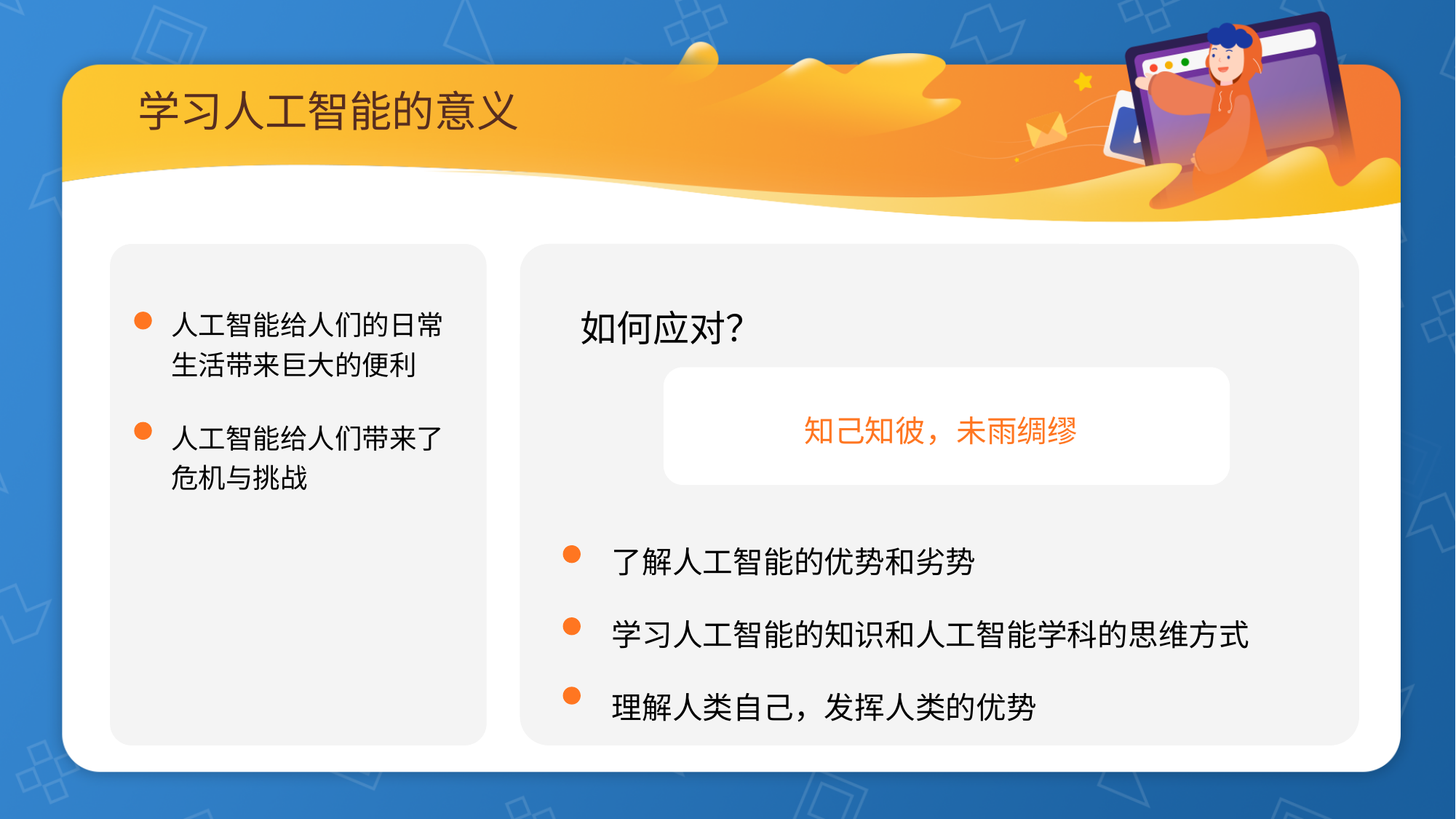

# 学习人工智能的意义

人工智能给人们的日常生活带来巨大的便利
如何应对？

知己知彼，未雨绸缪
人工智能给人们带来了危机与挑战

了解人工智能的优势和劣势
学习人工智能的知识和人工智能学科的思维方式
理解人类自己，发挥人类的优势